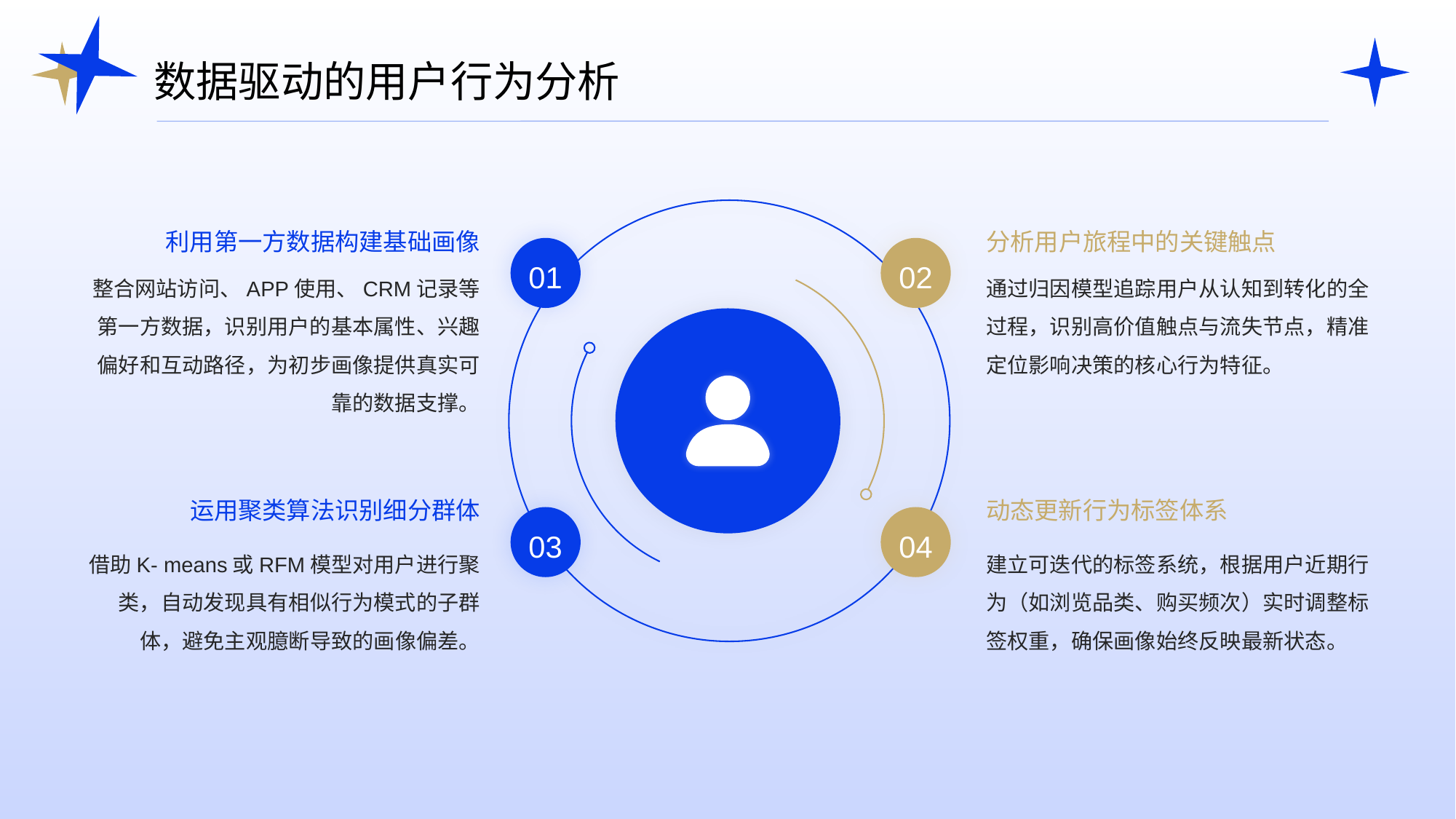

数据驱动的用户行为分析

利用第一方数据构建基础画像
分析用户旅程中的关键触点

01
02
整合网站访问、APP使用、CRM记录等第一方数据，识别用户的基本属性、兴趣偏好和互动路径，为初步画像提供真实可靠的数据支撑。
通过归因模型追踪用户从认知到转化的全过程，识别高价值触点与流失节点，精准定位影响决策的核心行为特征。

运用聚类算法识别细分群体
动态更新行为标签体系

03
04
借助K- means或RFM模型对用户进行聚类，自动发现具有相似行为模式的子群体，避免主观臆断导致的画像偏差。
建立可迭代的标签系统，根据用户近期行为（如浏览品类、购买频次）实时调整标签权重，确保画像始终反映最新状态。